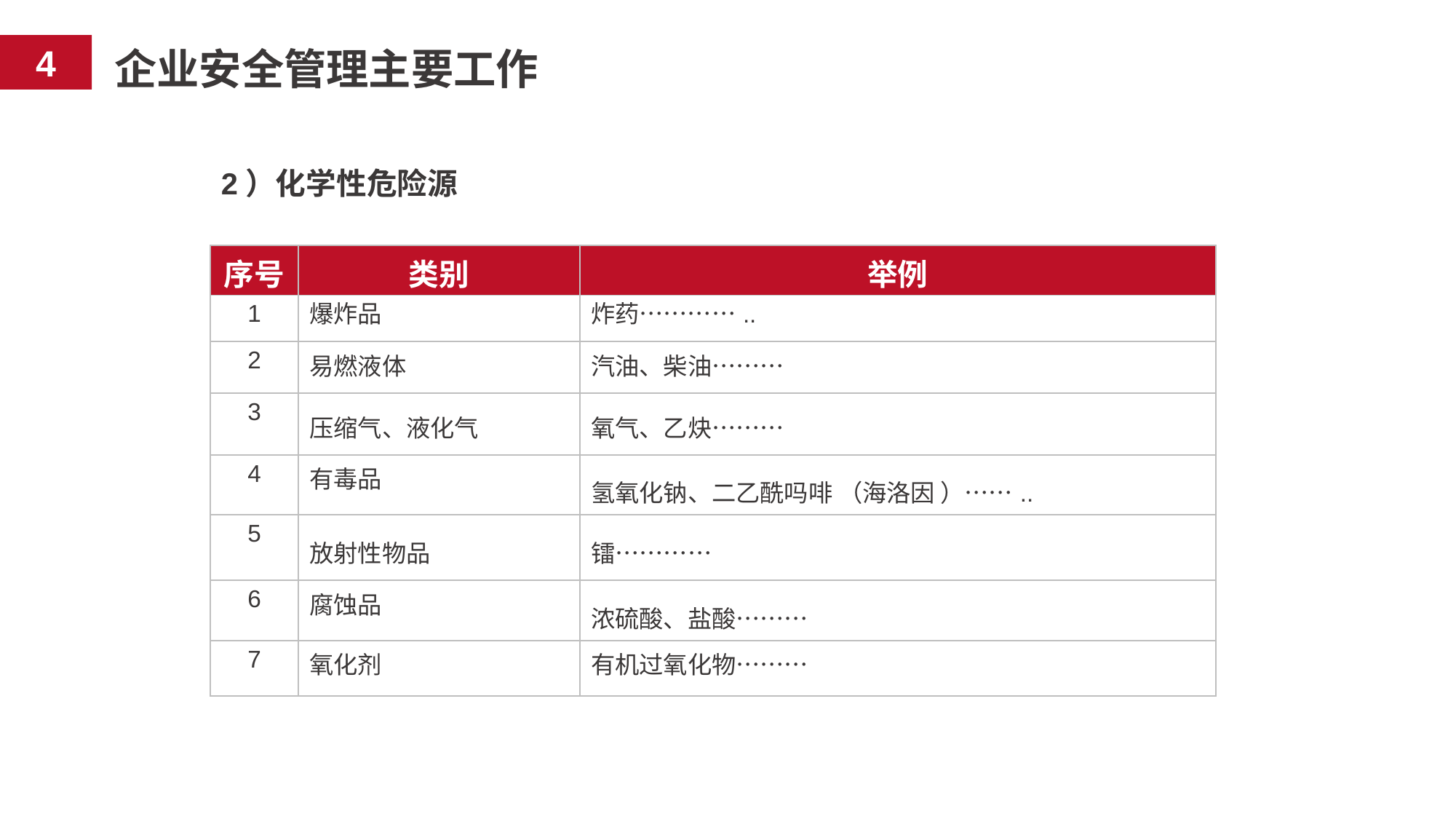

4
企业安全管理主要工作
2）化学性危险源
| 序号 | 类别 | 举例 |
| --- | --- | --- |
| 1 | 爆炸品 | 炸药………….. |
| 2 | 易燃液体 | 汽油、柴油……… |
| 3 | 压缩气、液化气 | 氧气、乙炔……… |
| 4 | 有毒品 | 氢氧化钠、二乙酰吗啡 （海洛因 ）…….. |
| 5 | 放射性物品 | 镭………… |
| 6 | 腐蚀品 | 浓硫酸、盐酸……… |
| 7 | 氧化剂 | 有机过氧化物……… |